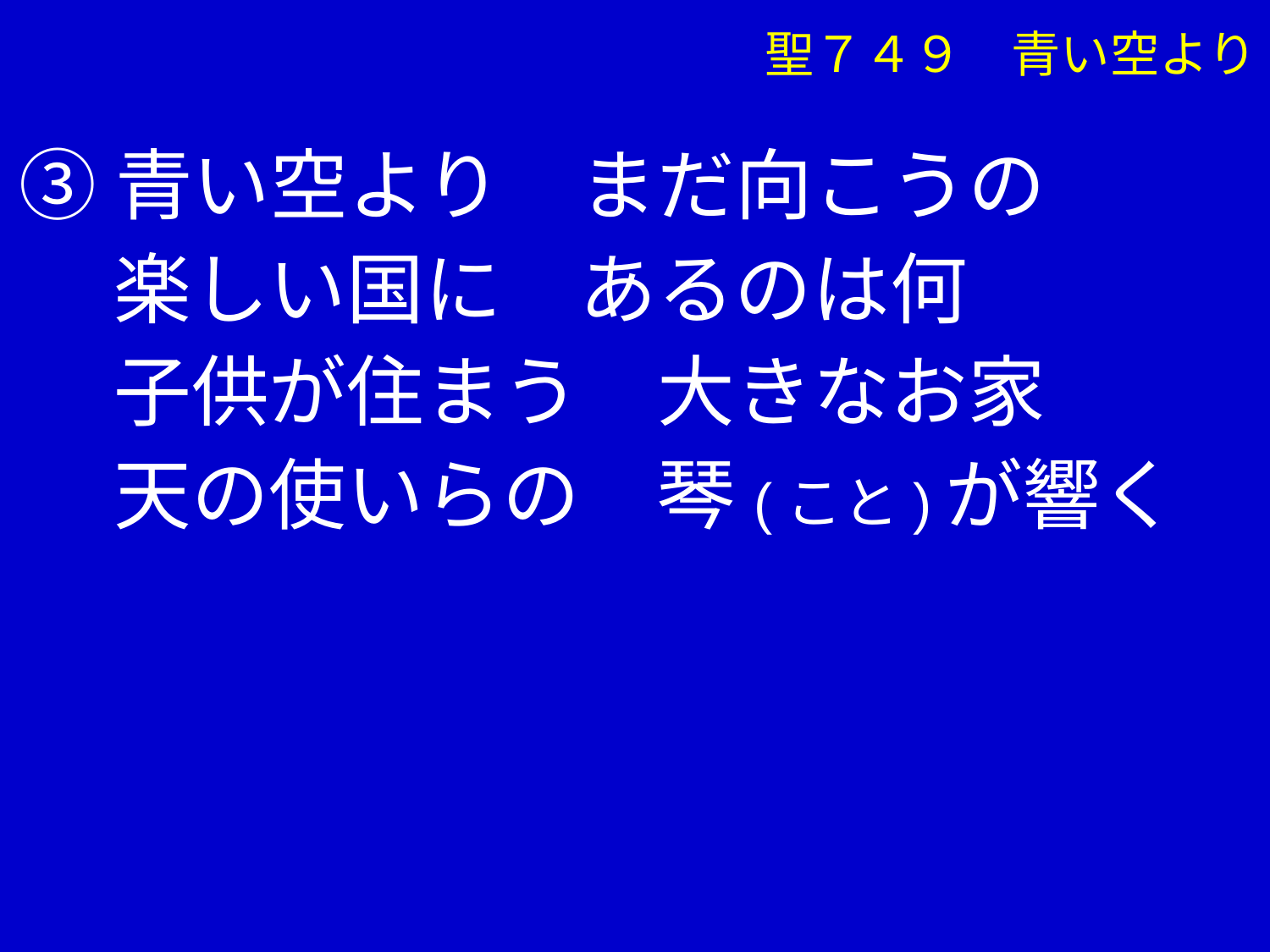

聖７４９　青い空より
③青い空より　まだ向こうの
　 楽しい国に　あるのは何
　 子供が住まう　大きなお家
　 天の使いらの　琴(こと)が響く